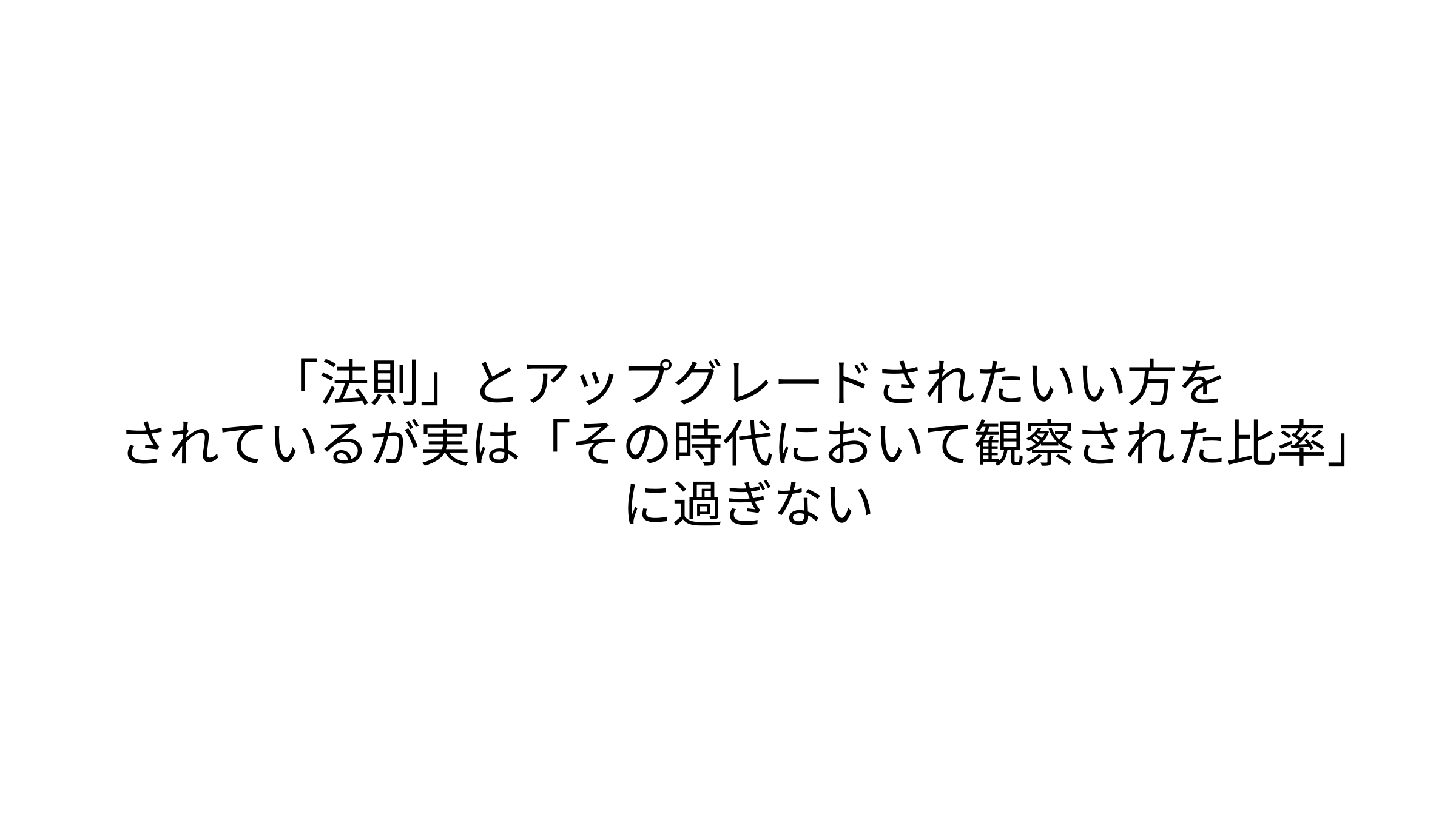

「法則」とアップグレードされたいい方を
されているが実は「その時代において観察された比率」
に過ぎない